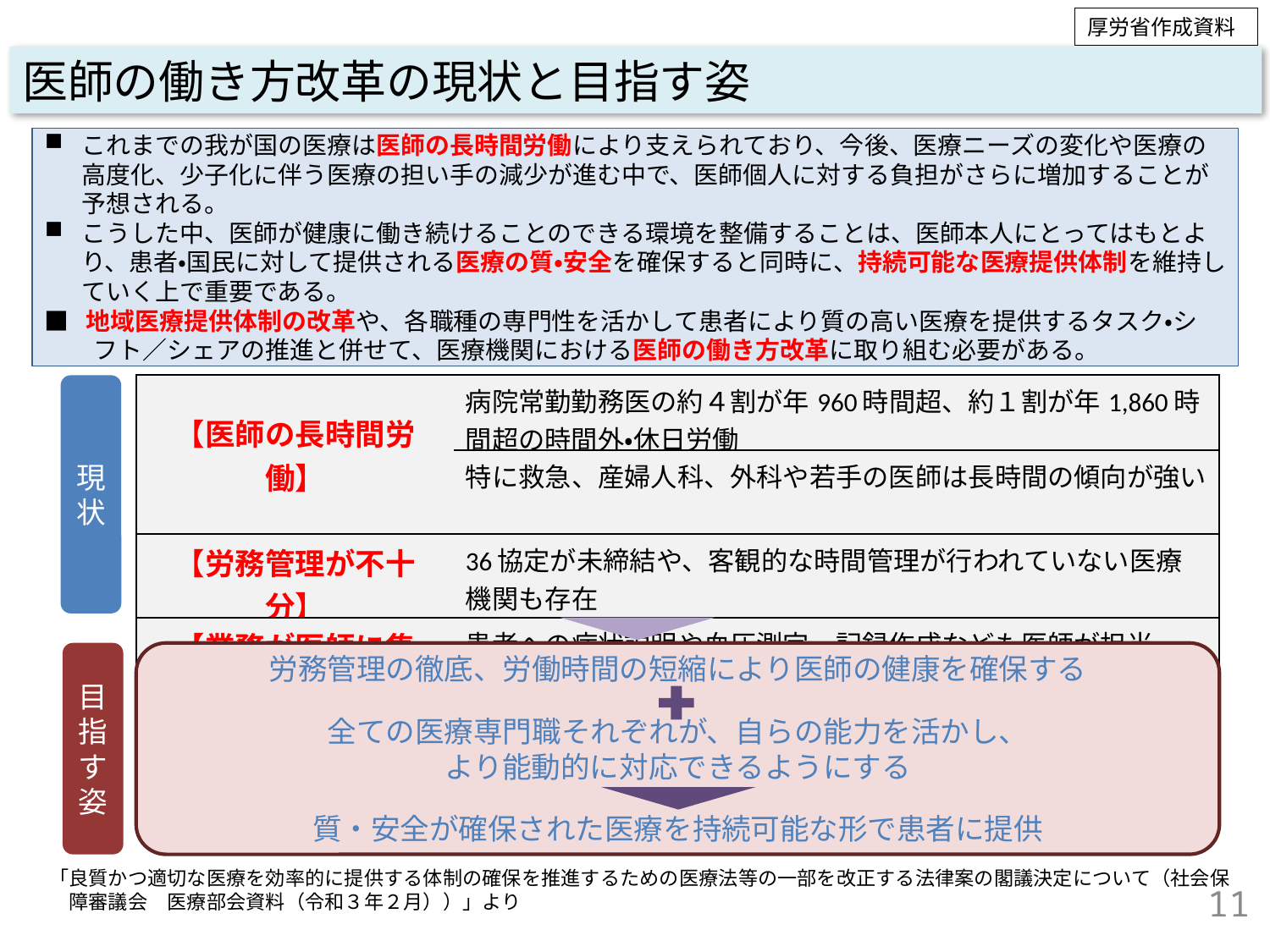

厚労省作成資料
医師の働き方改革の現状と目指す姿
これまでの我が国の医療は医師の長時間労働により支えられており、今後、医療ニーズの変化や医療の高度化、少子化に伴う医療の担い手の減少が進む中で、医師個人に対する負担がさらに増加することが予想される。
こうした中、医師が健康に働き続けることのできる環境を整備することは、医師本人にとってはもとより、患者・国民に対して提供される医療の質・安全を確保すると同時に、持続可能な医療提供体制を維持していく上で重要である。
■  地域医療提供体制の改革や、各職種の専門性を活かして患者により質の高い医療を提供するタスク・シ
　　フト／シェアの推進と併せて、医療機関における医師の働き方改革に取り組む必要がある。
| 【医師の長時間労働】 | 病院常勤勤務医の約４割が年960時間超、約１割が年1,860時間超の時間外・休日労働 |
| --- | --- |
|  | 特に救急、産婦人科、外科や若手の医師は長時間の傾向が強い |
| 【労務管理が不十分】 | 36協定が未締結や、客観的な時間管理が行われていない医療機関も存在 |
| 【業務が医師に集中】 | 患者への病状説明や血圧測定、記録作成なども医師が担当 |
現状

目指す姿
労務管理の徹底、労働時間の短縮により医師の健康を確保する

全ての医療専門職それぞれが、自らの能力を活かし、
より能動的に対応できるようにする

質・安全が確保された医療を持続可能な形で患者に提供

「良質かつ適切な医療を効率的に提供する体制の確保を推進するための医療法等の一部を改正する法律案の閣議決定について（社会保
　障審議会　医療部会資料（令和３年２月））」より

11